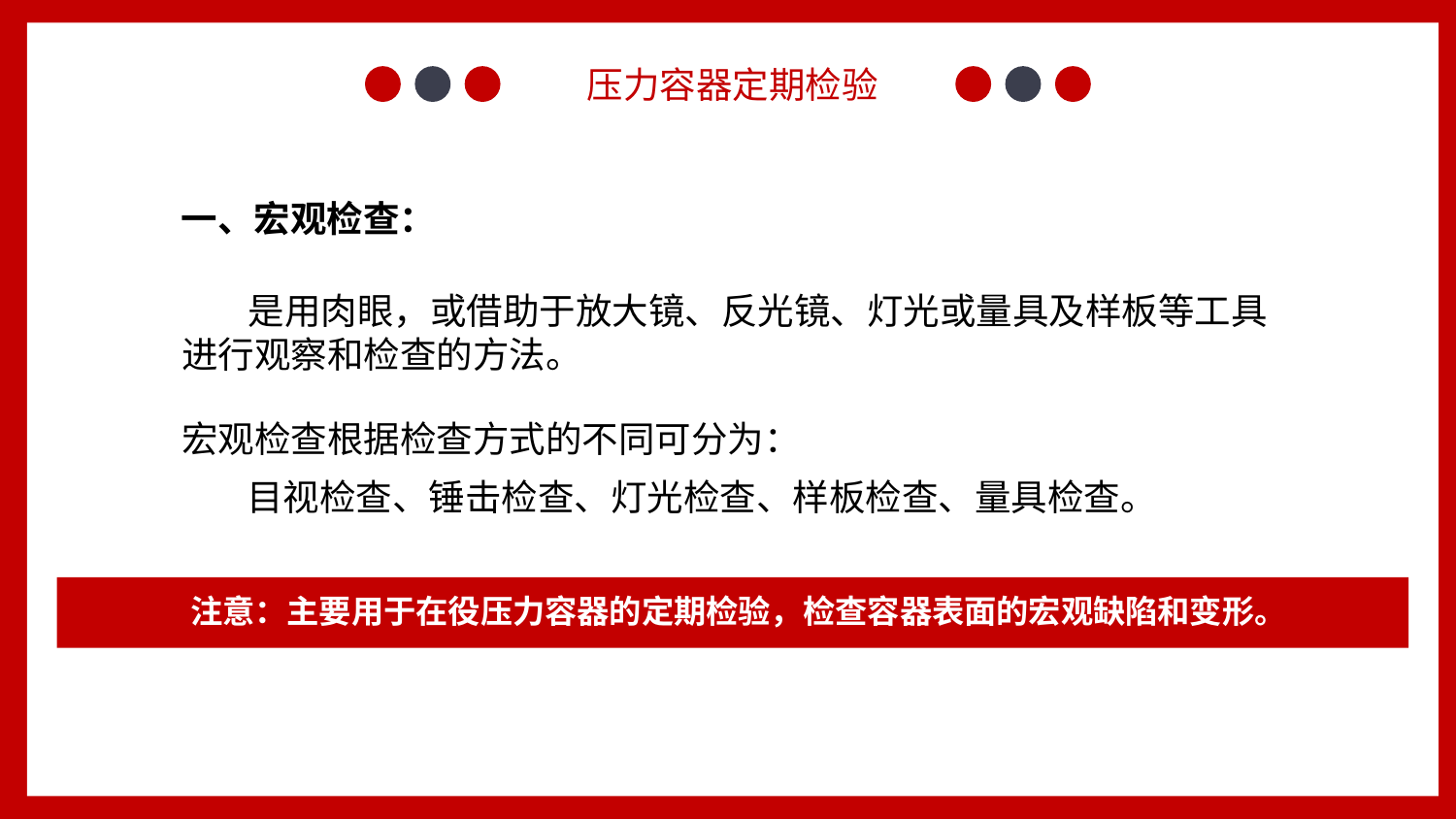

压力容器定期检验

一、宏观检查：
       是用肉眼，或借助于放大镜、反光镜、灯光或量具及样板等工具进行观察和检查的方法。
宏观检查根据检查方式的不同可分为：
       目视检查、锤击检查、灯光检查、样板检查、量具检查。

注意：主要用于在役压力容器的定期检验，检查容器表面的宏观缺陷和变形。